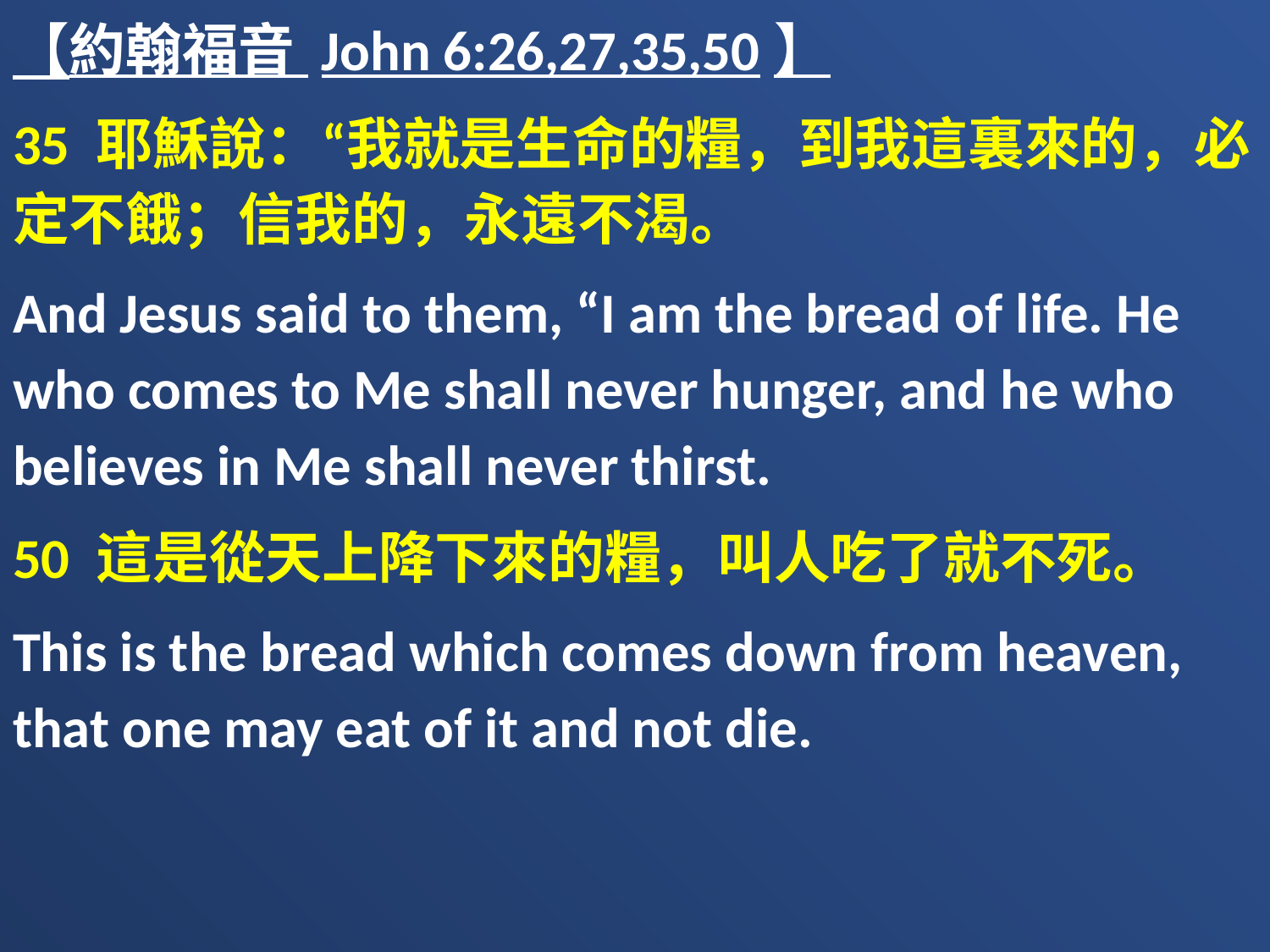

【約翰福音 John 6:26,27,35,50】
35 耶穌說：“我就是生命的糧，到我這裏來的，必定不餓；信我的，永遠不渴。
And Jesus said to them, “I am the bread of life. He who comes to Me shall never hunger, and he who believes in Me shall never thirst.
50 這是從天上降下來的糧，叫人吃了就不死。
This is the bread which comes down from heaven, that one may eat of it and not die.